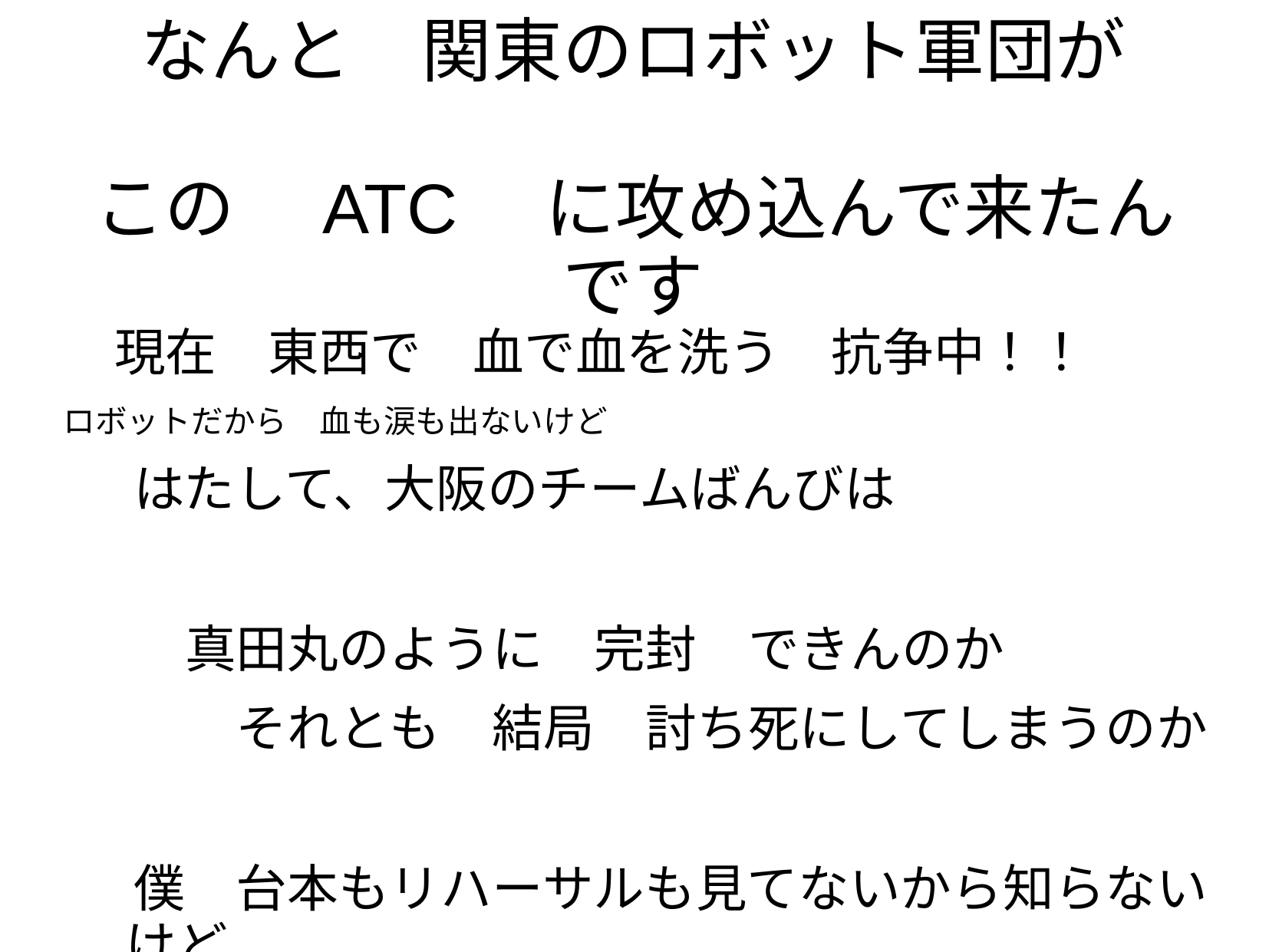

# なんと　関東のロボット軍団が この　ATC　に攻め込んで来たんです
　現在　東西で　血で血を洗う　抗争中！！
ロボットだから　血も涙も出ないけど
　はたして、大阪のチームばんびは

　　真田丸のように　完封　できんのか
　　　それとも　結局　討ち死にしてしまうのか

　僕　台本もリハーサルも見てないから知らないけど